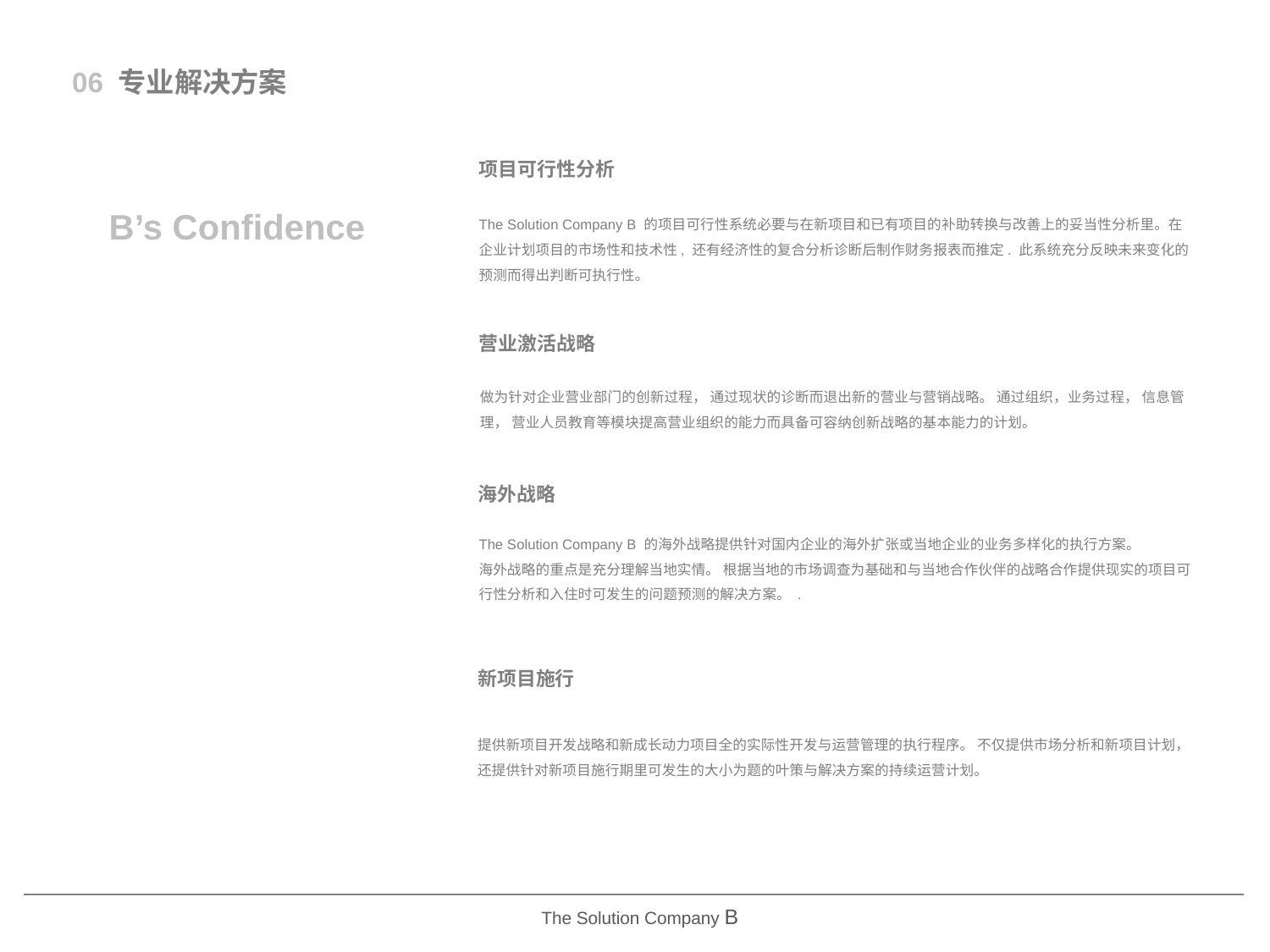

06 专业解决方案
项目可行性分析
The Solution Company B 的项目可行性系统必要与在新项目和已有项目的补助转换与改善上的妥当性分析里。在企业计划项目的市场性和技术性, 还有经济性的复合分析诊断后制作财务报表而推定. 此系统充分反映未来变化的预测而得出判断可执行性。
B’s Confidence
营业激活战略
做为针对企业营业部门的创新过程， 通过现状的诊断而退出新的营业与营销战略。 通过组织，业务过程， 信息管理， 营业人员教育等模块提高营业组织的能力而具备可容纳创新战略的基本能力的计划。
海外战略
The Solution Company B 的海外战略提供针对国内企业的海外扩张或当地企业的业务多样化的执行方案。
海外战略的重点是充分理解当地实情。 根据当地的市场调查为基础和与当地合作伙伴的战略合作提供现实的项目可行性分析和入住时可发生的问题预测的解决方案。 .
新项目施行
提供新项目开发战略和新成长动力项目全的实际性开发与运营管理的执行程序。 不仅提供市场分析和新项目计划， 还提供针对新项目施行期里可发生的大小为题的叶策与解决方案的持续运营计划。